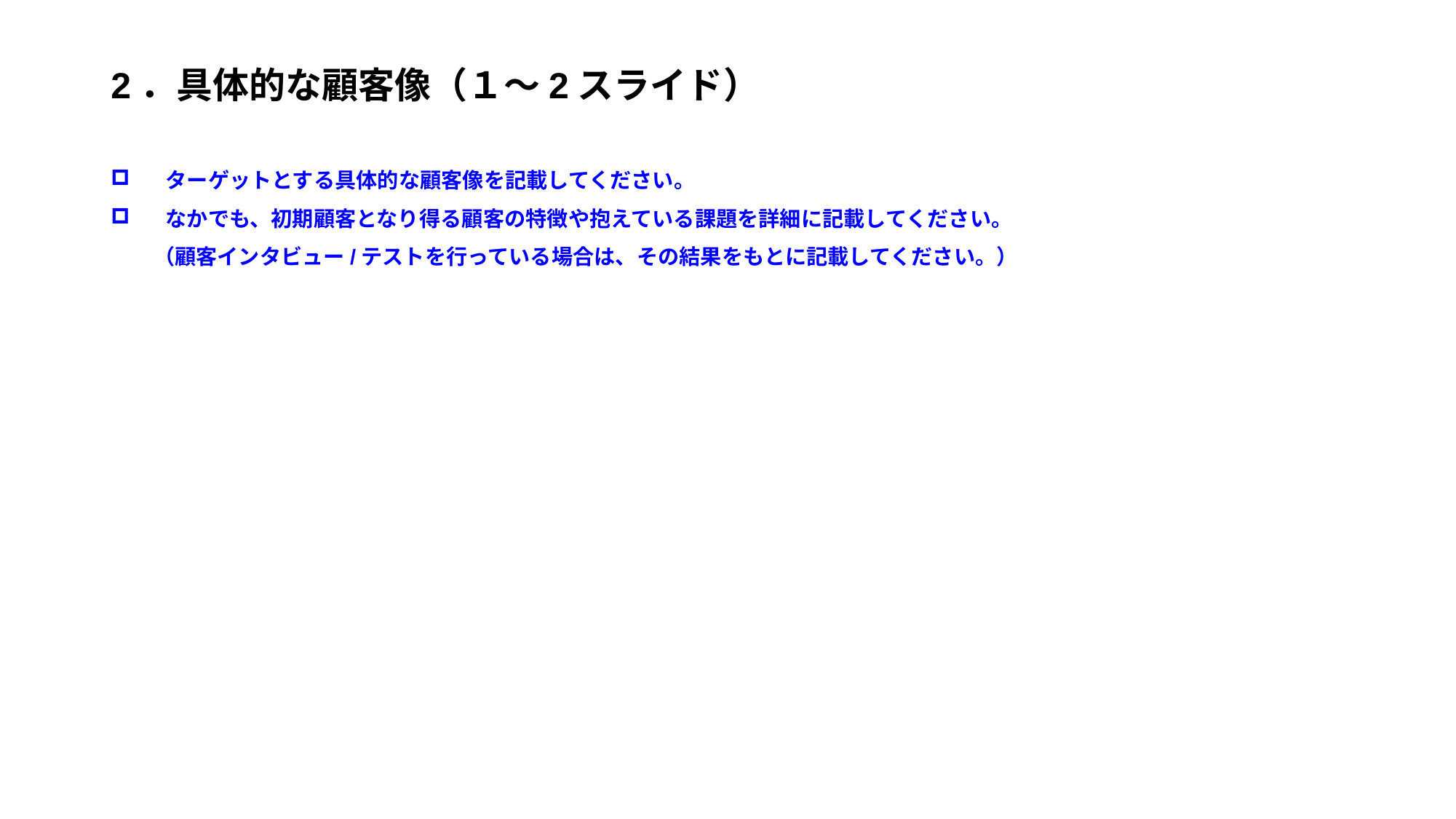

# 2．具体的な顧客像（１～2スライド）
ターゲットとする具体的な顧客像を記載してください。
なかでも、初期顧客となり得る顧客の特徴や抱えている課題を詳細に記載してください。
　　（顧客インタビュー/テストを行っている場合は、その結果をもとに記載してください。）